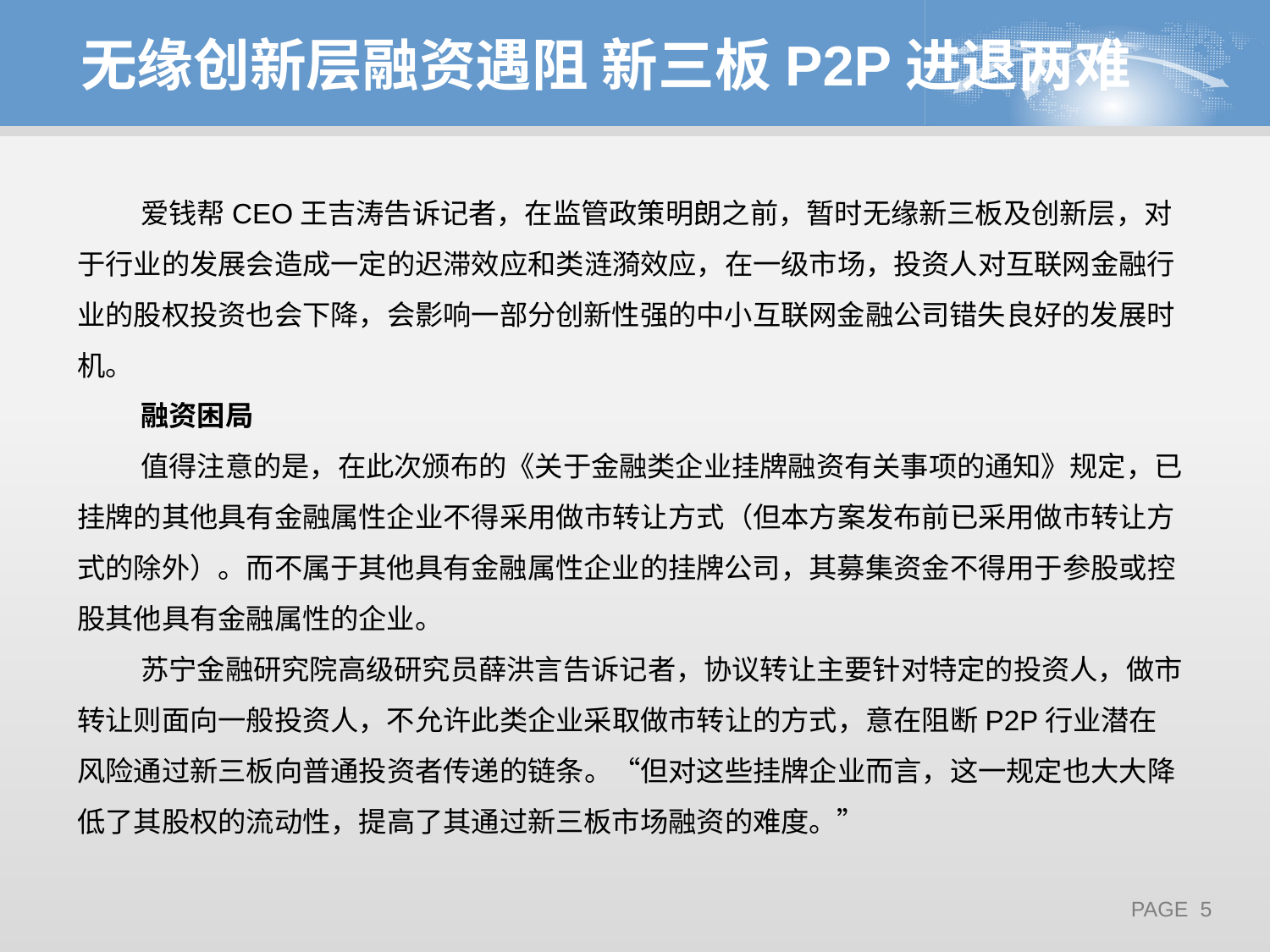

无缘创新层融资遇阻 新三板P2P进退两难
爱钱帮CEO王吉涛告诉记者，在监管政策明朗之前，暂时无缘新三板及创新层，对于行业的发展会造成一定的迟滞效应和类涟漪效应，在一级市场，投资人对互联网金融行业的股权投资也会下降，会影响一部分创新性强的中小互联网金融公司错失良好的发展时机。
融资困局
值得注意的是，在此次颁布的《关于金融类企业挂牌融资有关事项的通知》规定，已挂牌的其他具有金融属性企业不得采用做市转让方式（但本方案发布前已采用做市转让方式的除外）。而不属于其他具有金融属性企业的挂牌公司，其募集资金不得用于参股或控股其他具有金融属性的企业。
苏宁金融研究院高级研究员薛洪言告诉记者，协议转让主要针对特定的投资人，做市转让则面向一般投资人，不允许此类企业采取做市转让的方式，意在阻断P2P行业潜在风险通过新三板向普通投资者传递的链条。“但对这些挂牌企业而言，这一规定也大大降低了其股权的流动性，提高了其通过新三板市场融资的难度。”